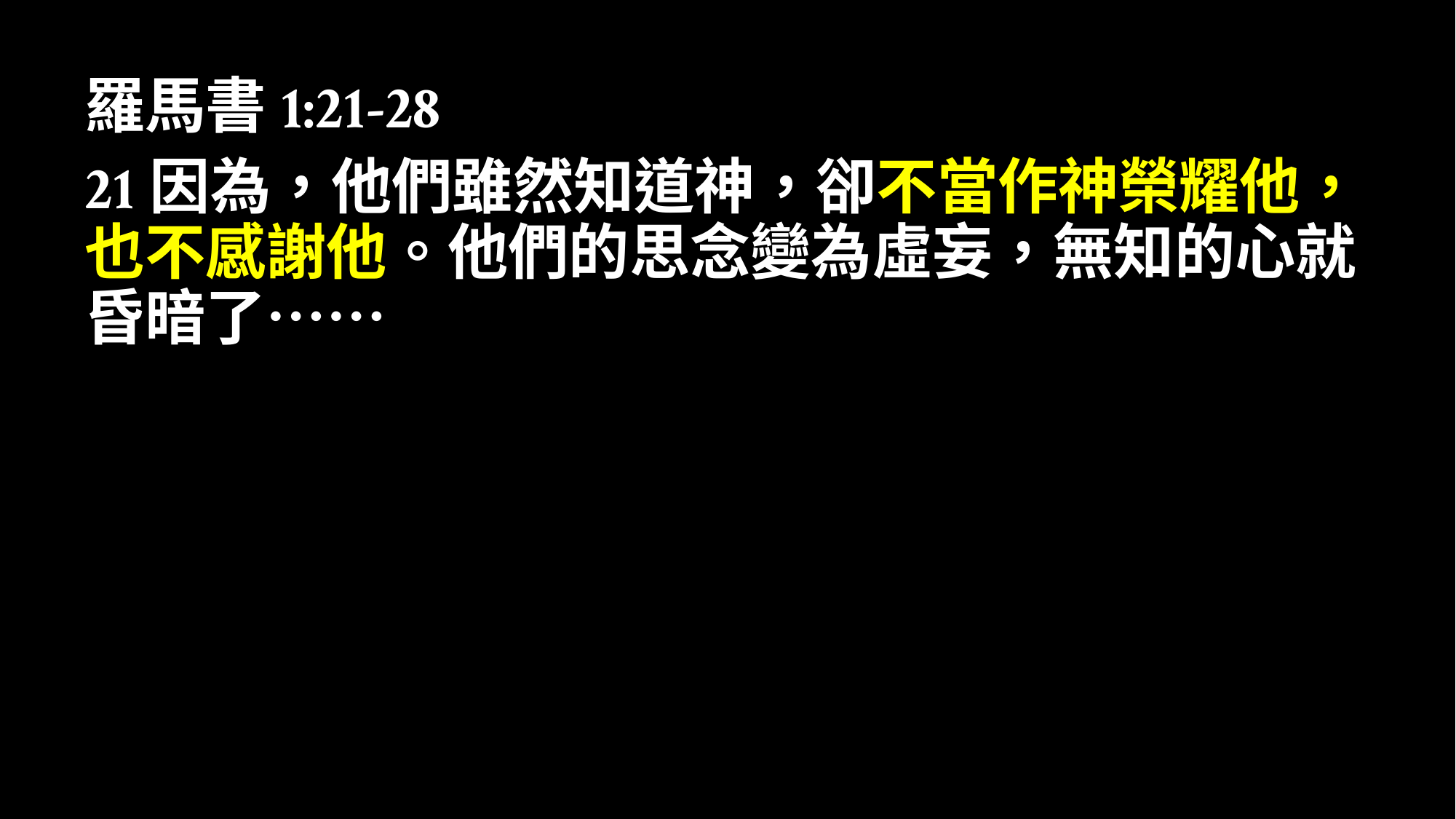

羅馬書1:21-28
21因為，他們雖然知道神，卻不當作神榮耀他，也不感謝他。他們的思念變為虛妄，無知的心就昏暗了……